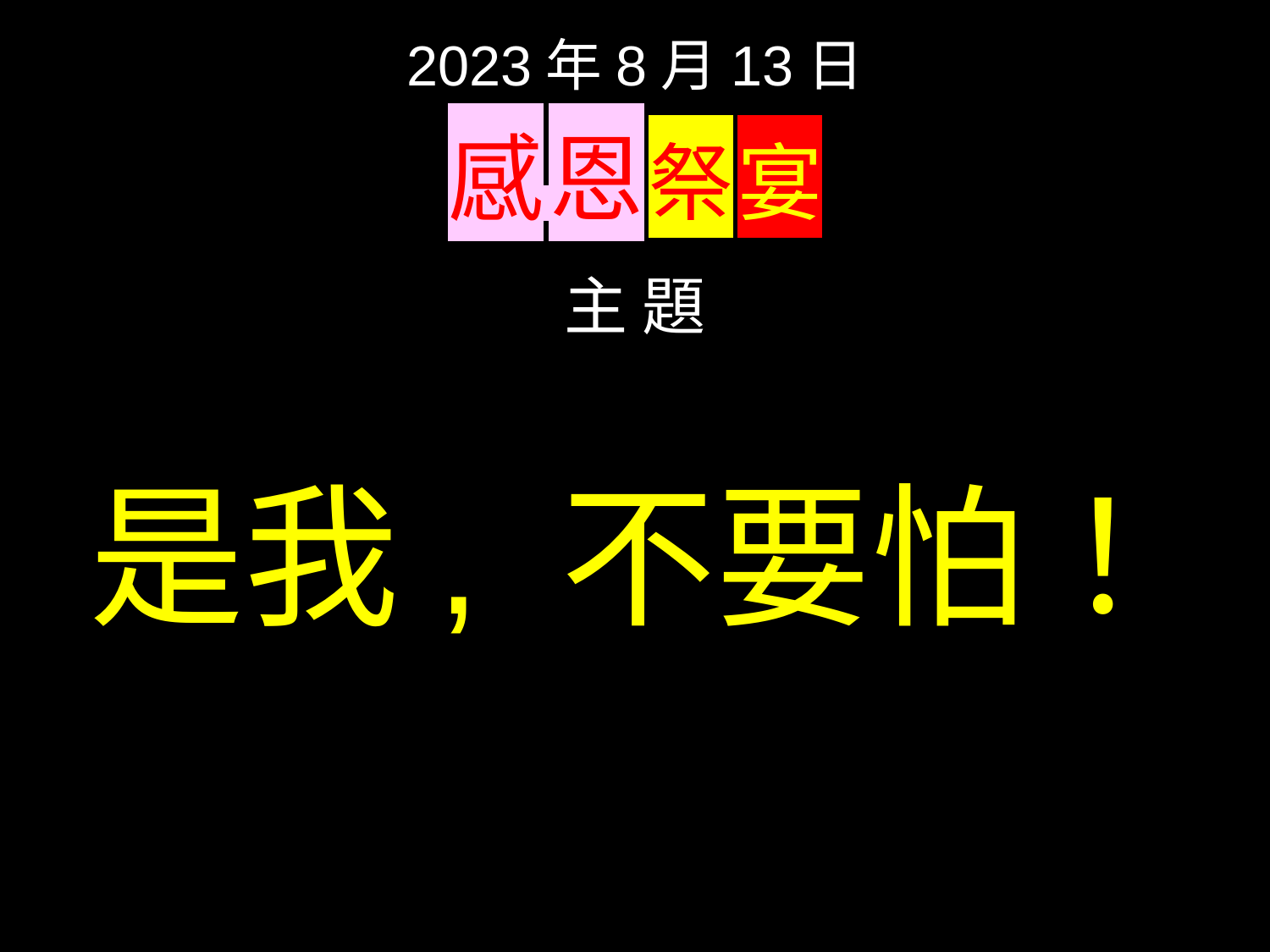

2023年8月13日
感 恩 祭 宴

主 題

是我, 不要怕！